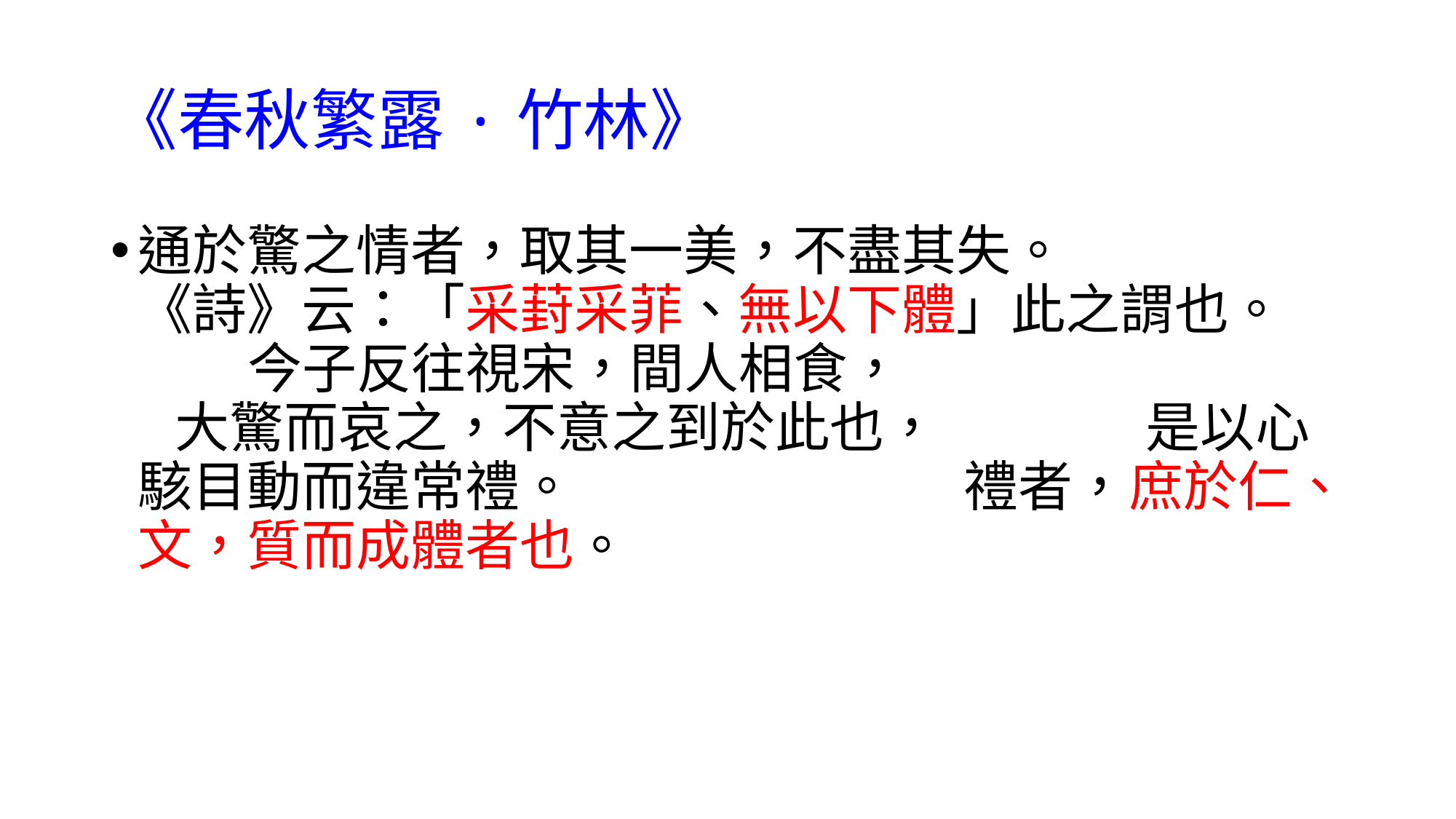

# 《春秋繁露·竹林》
通於驚之情者，取其一美，不盡其失。                       《詩》云：「采葑采菲、無以下體」此之謂也。              今子反往視宋，間人相食，                                        大驚而哀之，不意之到於此也，                 是以心駭目動而違常禮。                                禮者，庶於仁、文，質而成體者也。